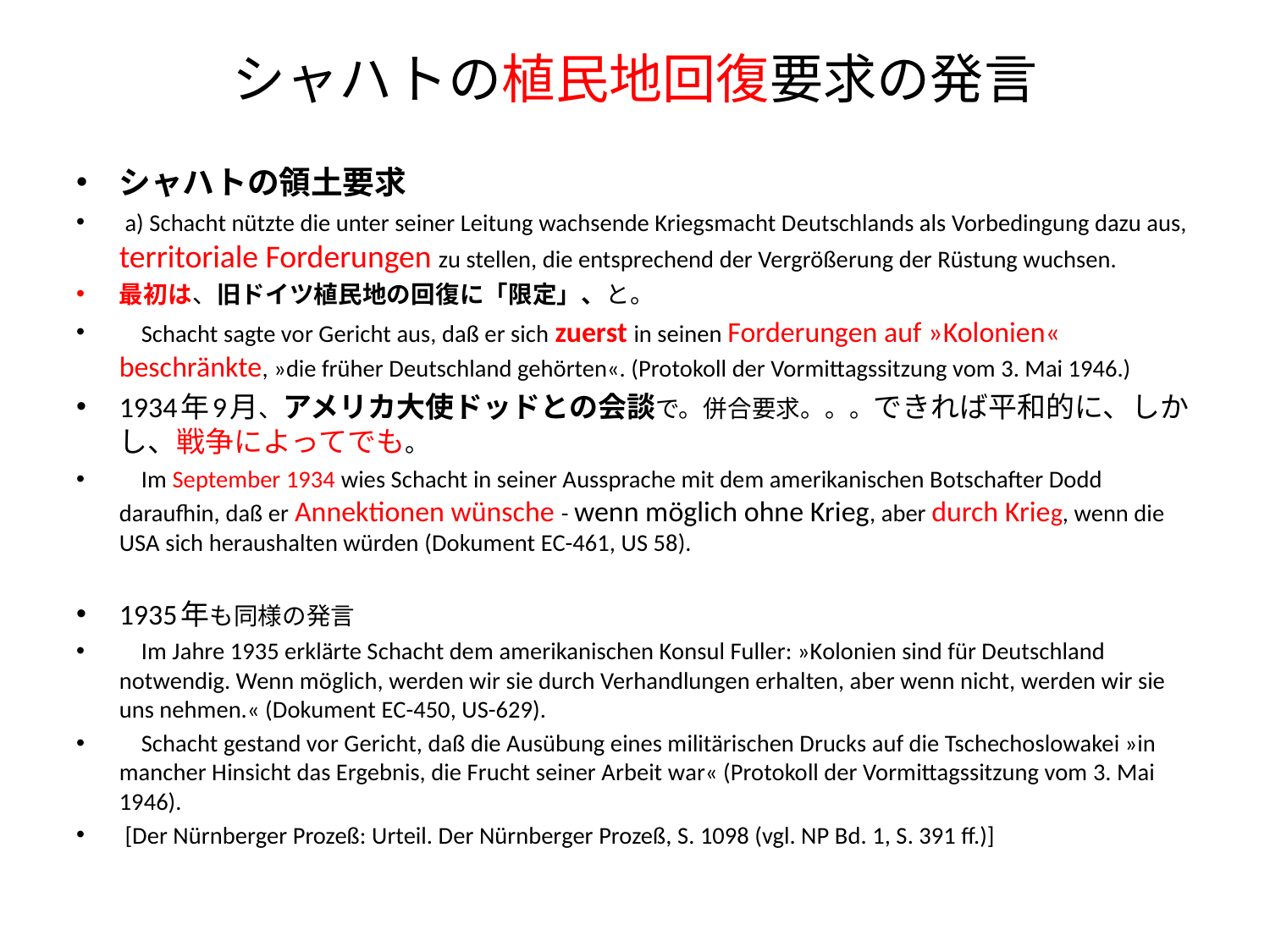

# シャハトの植民地回復要求の発言
シャハトの領土要求
 a) Schacht nützte die unter seiner Leitung wachsende Kriegsmacht Deutschlands als Vorbedingung dazu aus, territoriale Forderungen zu stellen, die entsprechend der Vergrößerung der Rüstung wuchsen.
最初は、旧ドイツ植民地の回復に「限定」、と。
    Schacht sagte vor Gericht aus, daß er sich zuerst in seinen Forderungen auf »Kolonien« beschränkte, »die früher Deutschland gehörten«. (Protokoll der Vormittagssitzung vom 3. Mai 1946.)
1934年9月、アメリカ大使ドッドとの会談で。併合要求。。。できれば平和的に、しかし、戦争によってでも。
    Im September 1934 wies Schacht in seiner Aussprache mit dem amerikanischen Botschafter Dodd daraufhin, daß er Annektionen wünsche - wenn möglich ohne Krieg, aber durch Krieg, wenn die USA sich heraushalten würden (Dokument EC-461, US 58).

1935年も同様の発言
    Im Jahre 1935 erklärte Schacht dem amerikanischen Konsul Fuller: »Kolonien sind für Deutschland notwendig. Wenn möglich, werden wir sie durch Verhandlungen erhalten, aber wenn nicht, werden wir sie uns nehmen.« (Dokument EC-450, US-629).
    Schacht gestand vor Gericht, daß die Ausübung eines militärischen Drucks auf die Tschechoslowakei »in mancher Hinsicht das Ergebnis, die Frucht seiner Arbeit war« (Protokoll der Vormittagssitzung vom 3. Mai 1946).
 [Der Nürnberger Prozeß: Urteil. Der Nürnberger Prozeß, S. 1098 (vgl. NP Bd. 1, S. 391 ff.)]